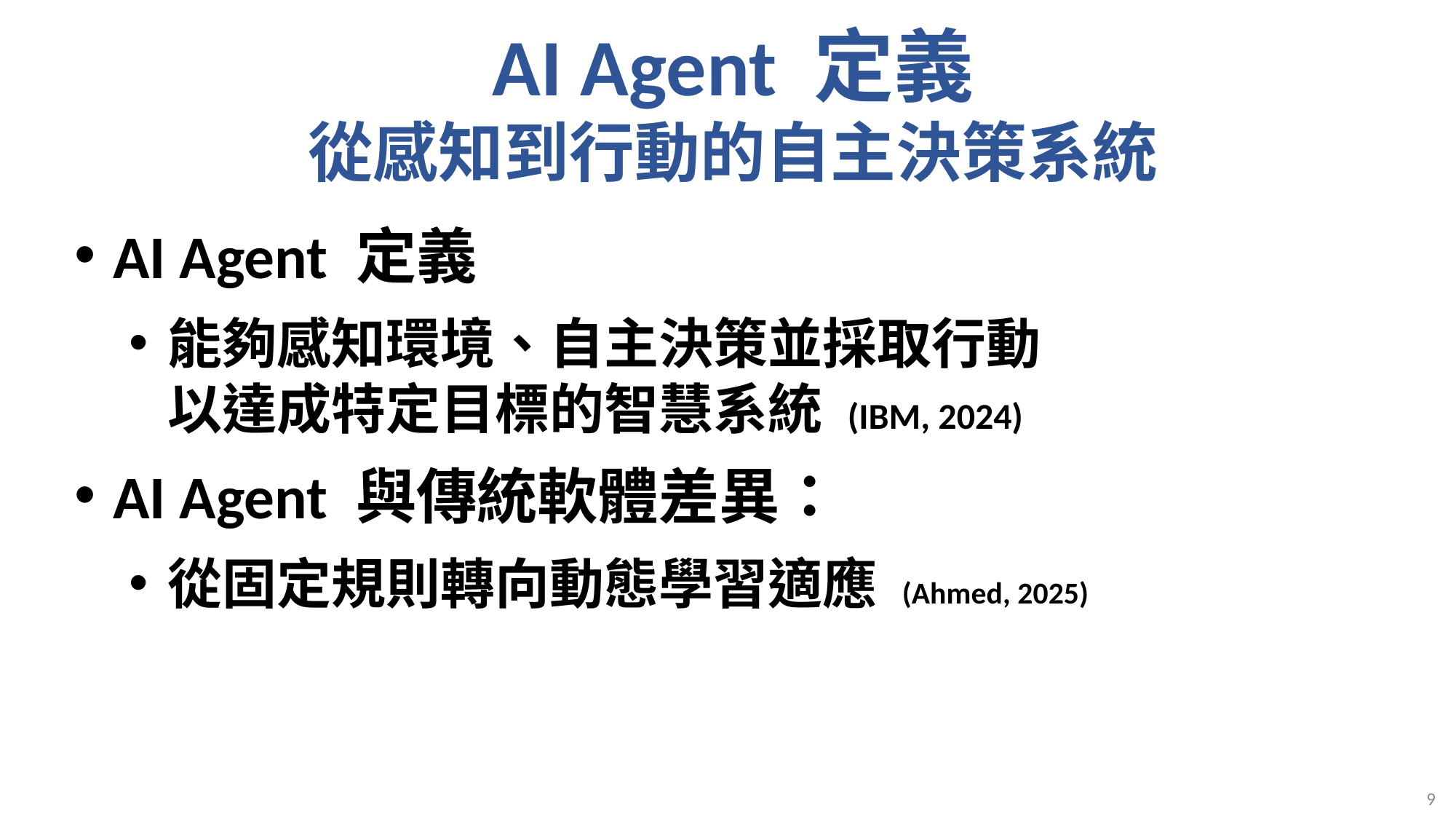

# AI Agent 定義 從感知到行動的自主決策系統
AI Agent 定義
能夠感知環境、自主決策並採取行動
以達成特定目標的智慧系統 (IBM, 2024)
AI Agent 與傳統軟體差異：
從固定規則轉向動態學習適應 (Ahmed, 2025)

9